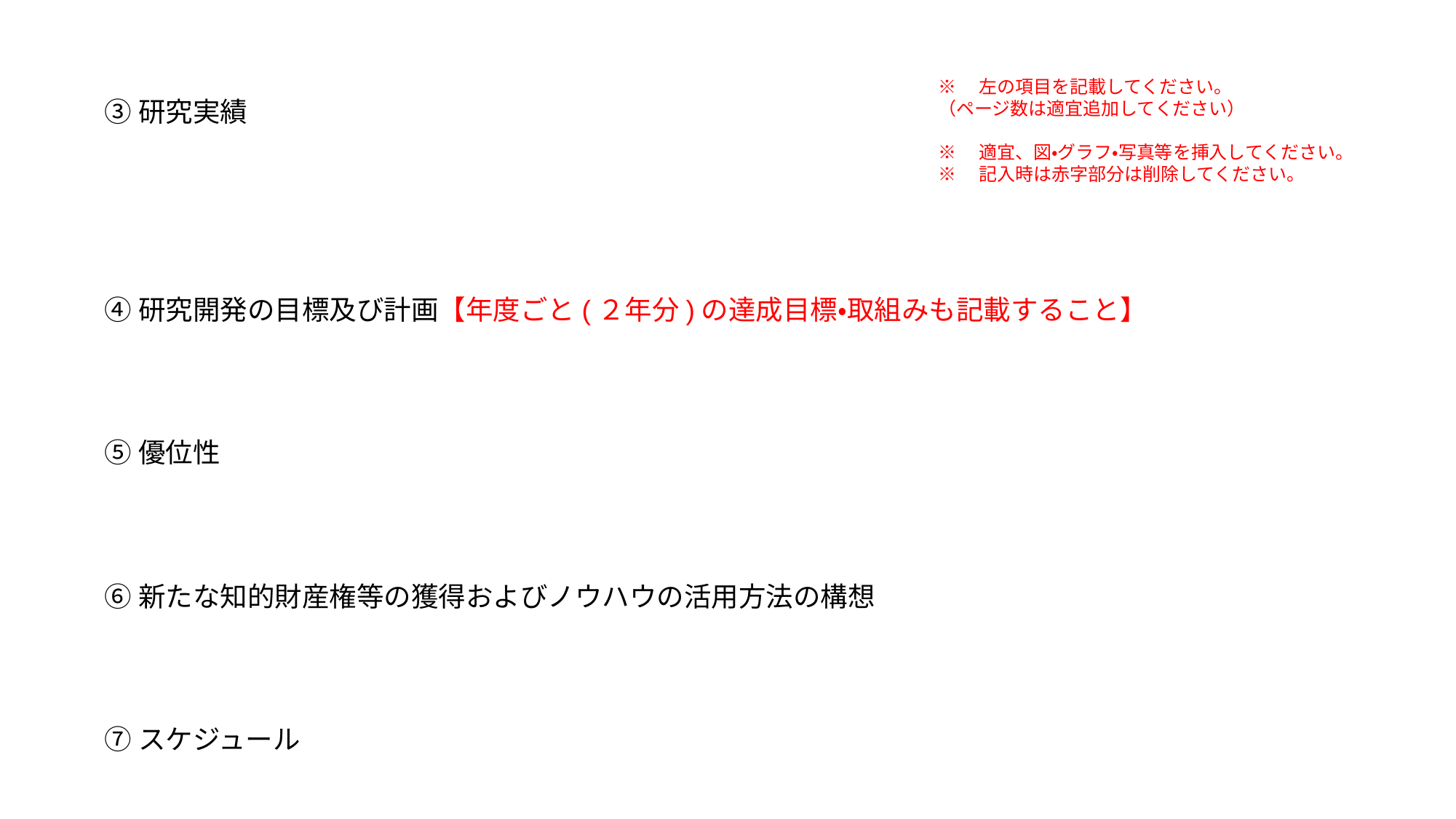

※　左の項目を記載してください。
（ページ数は適宜追加してください）

※　適宜、図・グラフ・写真等を挿入してください。
※　記入時は赤字部分は削除してください。

③研究実績
④研究開発の目標及び計画【年度ごと(２年分)の達成目標・取組みも記載すること】
⑤優位性
⑥新たな知的財産権等の獲得およびノウハウの活用方法の構想
⑦スケジュール